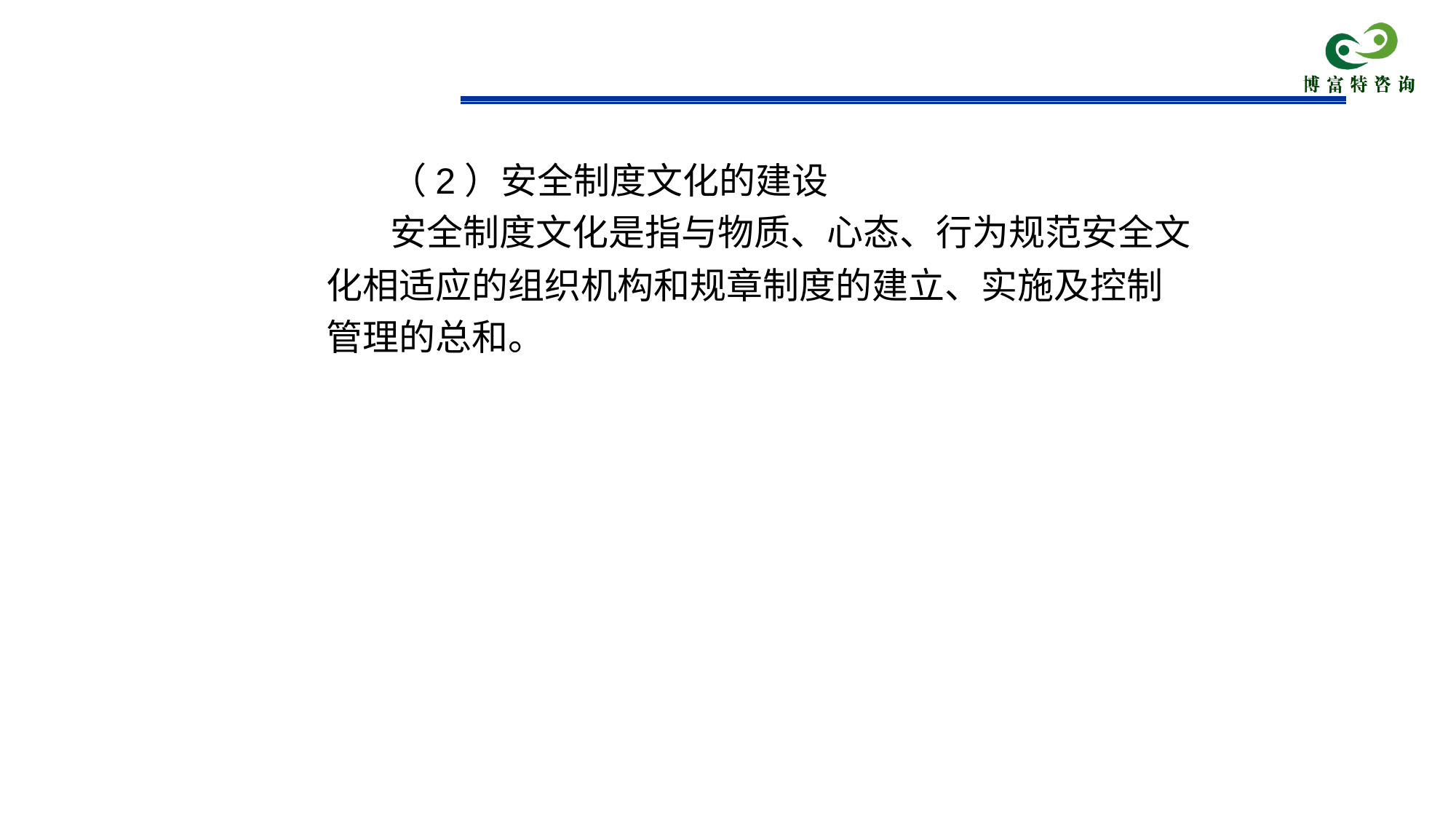

（2）安全制度文化的建设
安全制度文化是指与物质、心态、行为规范安全文化相适应的组织机构和规章制度的建立、实施及控制管理的总和。